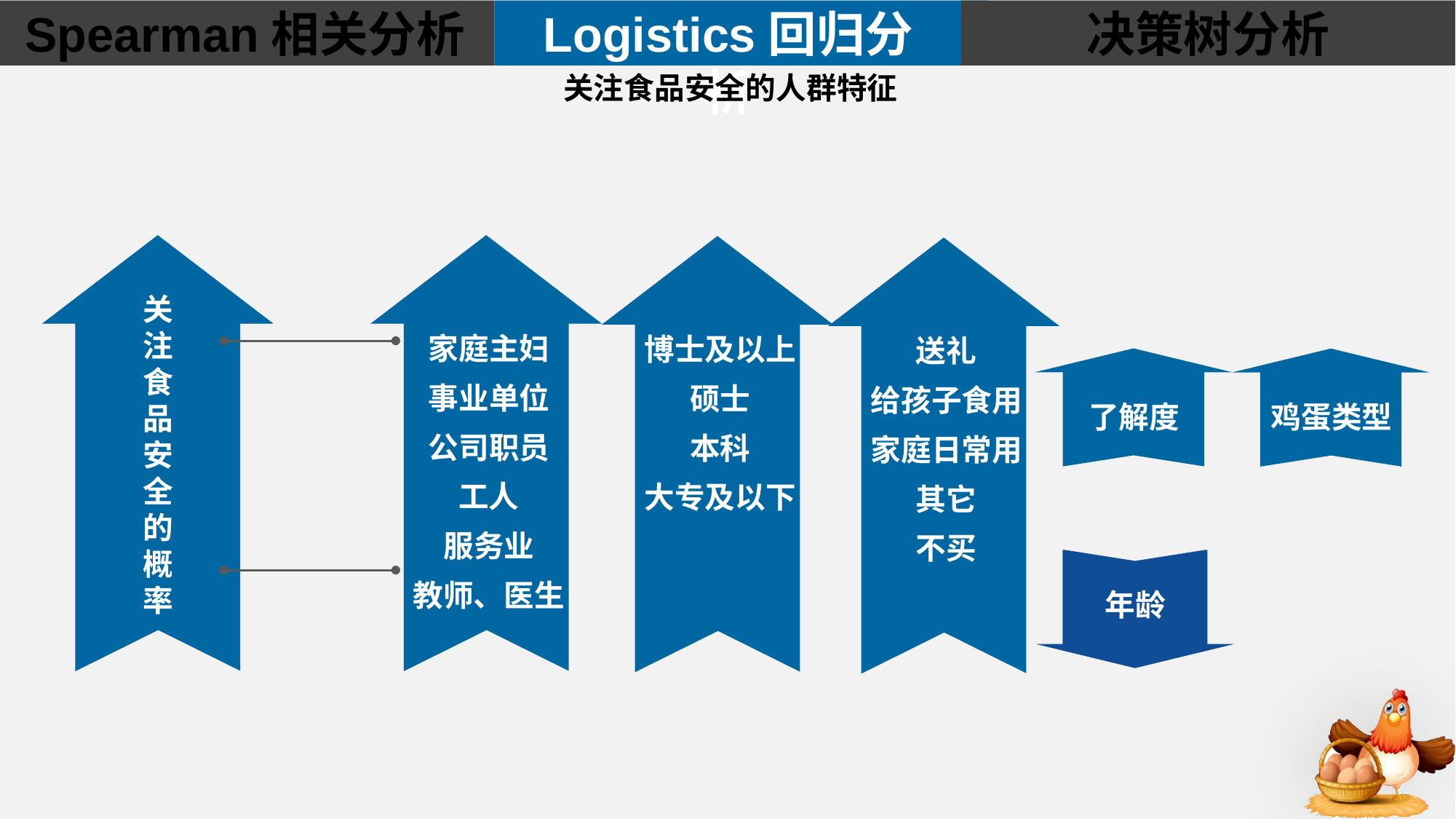

Spearman相关分析
Logistics回归分析
决策树分析

关注食品安全的人群特征

关注食品安全的概率
家庭主妇
博士及以上
送礼

事业单位
硕士
给孩子食用
了解度
鸡蛋类型
公司职员
本科
家庭日常用
工人
大专及以下
其它
服务业
不买

教师、医生
年龄